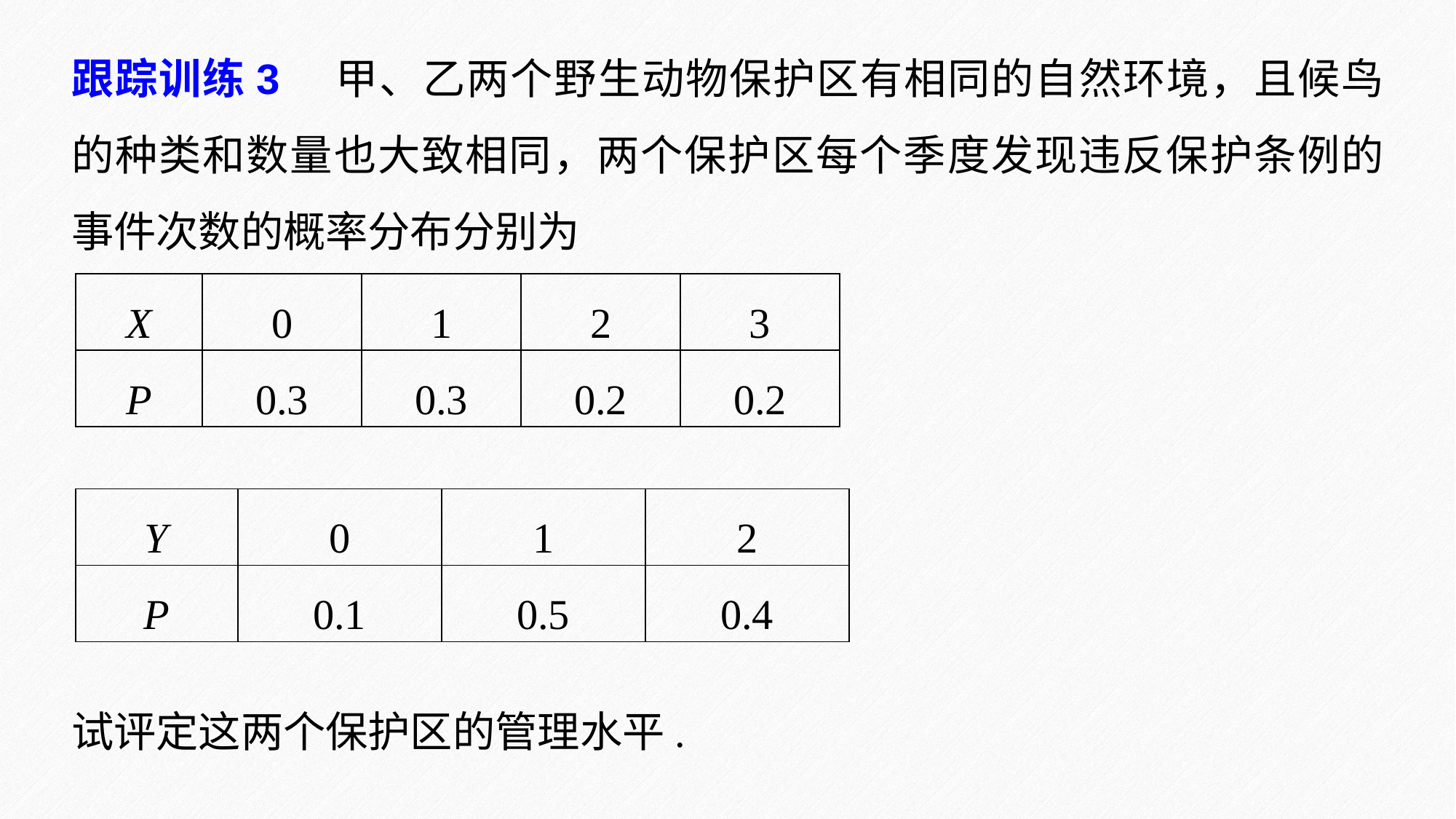

跟踪训练3　甲、乙两个野生动物保护区有相同的自然环境，且候鸟的种类和数量也大致相同，两个保护区每个季度发现违反保护条例的事件次数的概率分布分别为
| X | 0 | 1 | 2 | 3 |
| --- | --- | --- | --- | --- |
| P | 0.3 | 0.3 | 0.2 | 0.2 |
| Y | 0 | 1 | 2 |
| --- | --- | --- | --- |
| P | 0.1 | 0.5 | 0.4 |
试评定这两个保护区的管理水平.